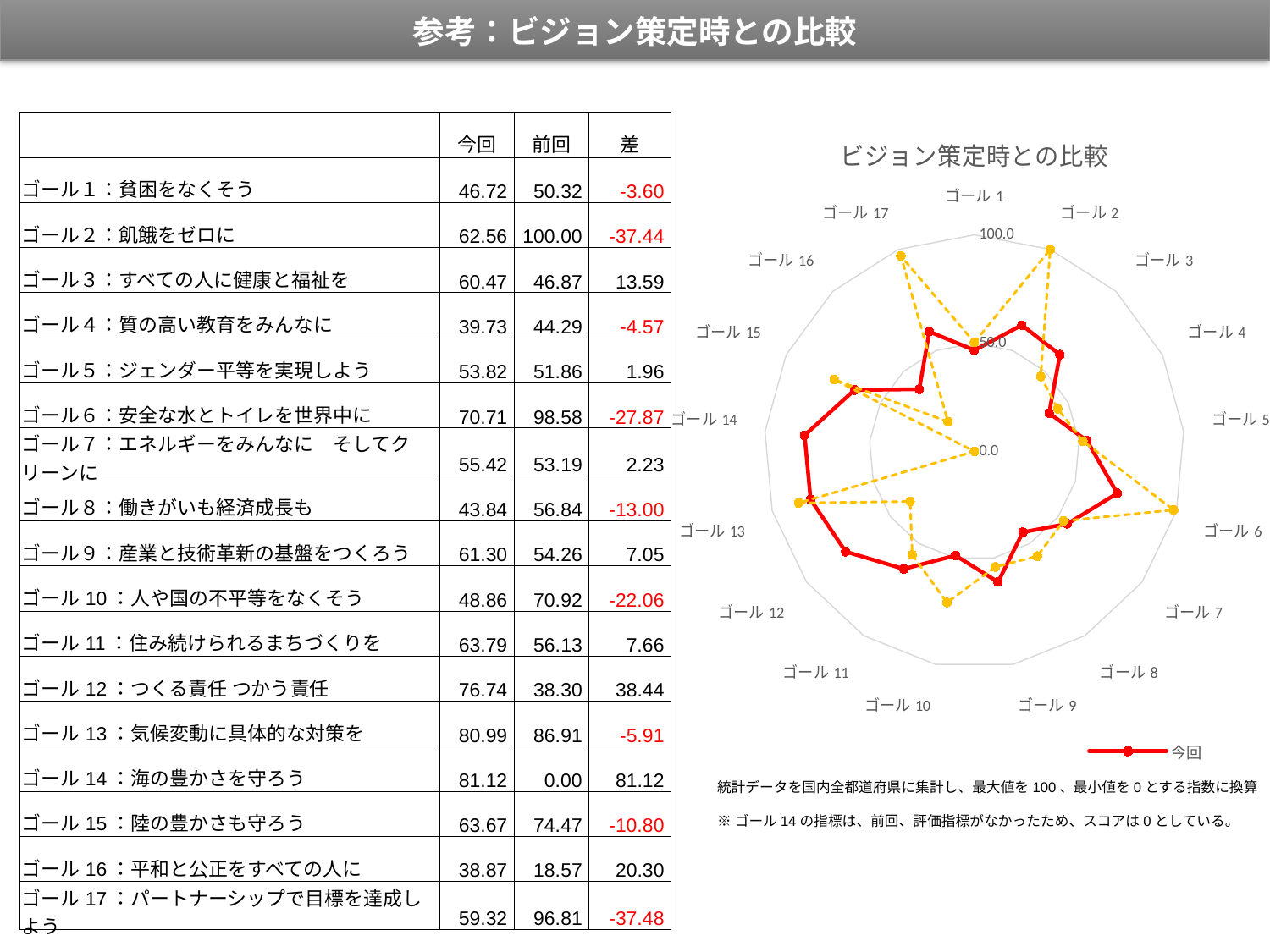

参考：ビジョン策定時との比較

### Chart: ビジョン策定時との比較

| Category | 今回 | 前回 |
|---|---|---|
| ゴール1 | 46.71638991817707 | 50.32000000000001 |
| ゴール2 | 62.560518600557685 | 100.0 |
| ゴール3 | 60.46698698405376 | 46.87307692307692 |
| ゴール4 | 39.727915323620536 | 44.29363636363637 |
| ゴール5 | 53.823220339054835 | 51.862500000000004 |
| ゴール6 | 70.71393045039166 | 98.58 |
| ゴール7 | 55.415992518828055 | 53.19 |
| ゴール8 | 43.8367664539797 | 56.83714285714286 |
| ゴール9 | 61.30083106233072 | 54.254999999999995 |
| ゴール10 | 48.85630798712293 | 70.92 |
| ゴール11 | 63.790154587093376 | 56.125625 |
| ゴール12 | 76.74290085151232 | 38.300000000000004 |
| ゴール13 | 80.99493799699364 | 86.90500000000002 |
| ゴール14 | 81.12359550561797 | 0.0 |
| ゴール15 | 63.673361087073474 | 74.47 |
| ゴール16 | 38.86606293383121 | 18.568181818181817 |
| ゴール17 | 59.32156082784354 | 96.805 |
|  | 今回 | 前回 | 差 |
| --- | --- | --- | --- |
| ゴール１：貧困をなくそう | 46.72 | 50.32 | -3.60 |
| ゴール２：飢餓をゼロに | 62.56 | 100.00 | -37.44 |
| ゴール３：すべての人に健康と福祉を | 60.47 | 46.87 | 13.59 |
| ゴール４：質の高い教育をみんなに | 39.73 | 44.29 | -4.57 |
| ゴール５：ジェンダー平等を実現しよう | 53.82 | 51.86 | 1.96 |
| ゴール６：安全な水とトイレを世界中に | 70.71 | 98.58 | -27.87 |
| ゴール７：エネルギーをみんなに　そしてクリーンに | 55.42 | 53.19 | 2.23 |
| ゴール８：働きがいも経済成長も | 43.84 | 56.84 | -13.00 |
| ゴール９：産業と技術革新の基盤をつくろう | 61.30 | 54.26 | 7.05 |
| ゴール10：人や国の不平等をなくそう | 48.86 | 70.92 | -22.06 |
| ゴール11：住み続けられるまちづくりを | 63.79 | 56.13 | 7.66 |
| ゴール12：つくる責任 つかう責任 | 76.74 | 38.30 | 38.44 |
| ゴール13：気候変動に具体的な対策を | 80.99 | 86.91 | -5.91 |
| ゴール14：海の豊かさを守ろう | 81.12 | 0.00 | 81.12 |
| ゴール15：陸の豊かさも守ろう | 63.67 | 74.47 | -10.80 |
| ゴール16：平和と公正をすべての人に | 38.87 | 18.57 | 20.30 |
| ゴール17：パートナーシップで目標を達成しよう | 59.32 | 96.81 | -37.48 |
統計データを国内全都道府県に集計し、最大値を100、最小値を0とする指数に換算

※ゴール14の指標は、前回、評価指標がなかったため、スコアは0としている。